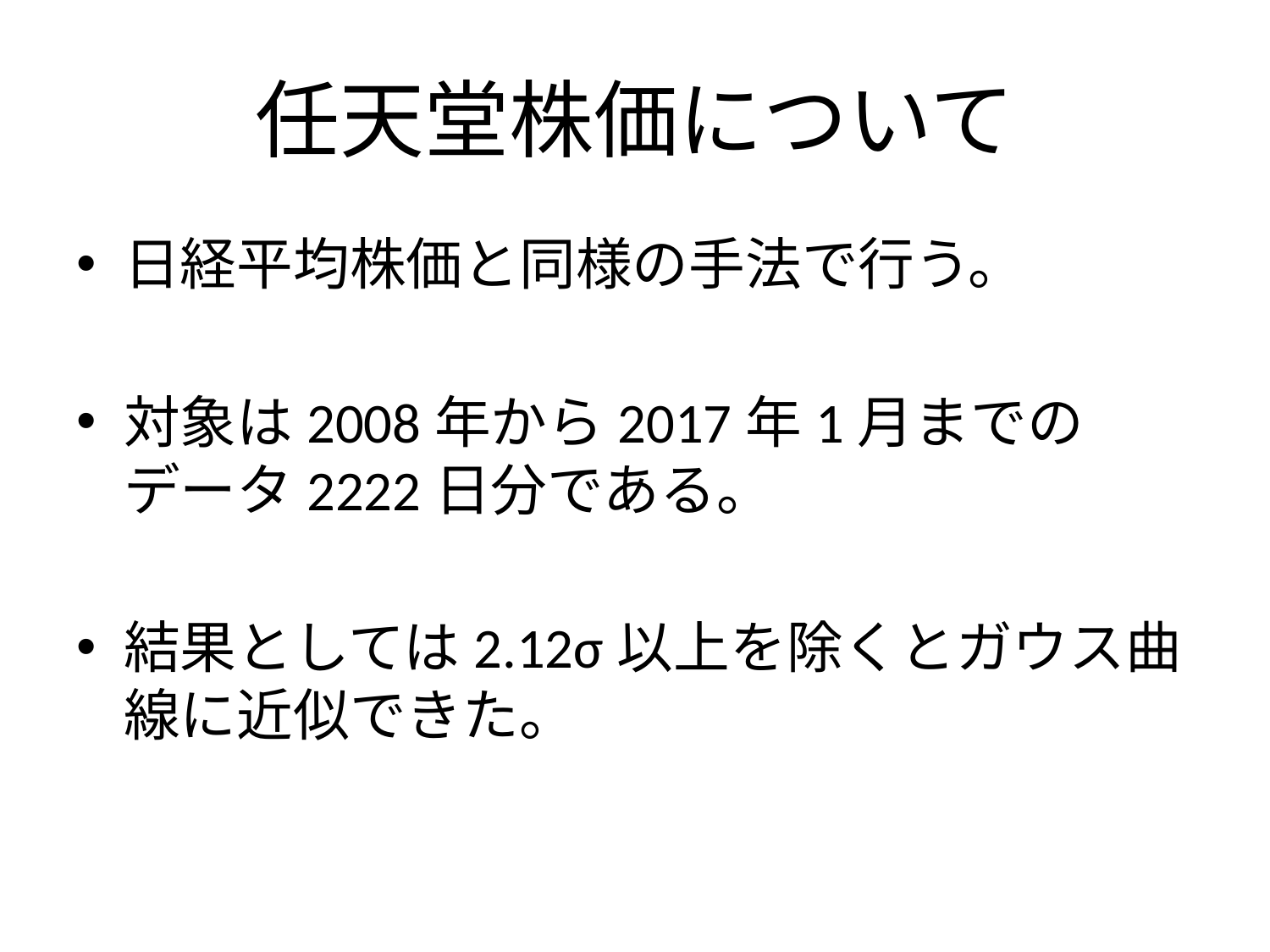

# 任天堂株価について
日経平均株価と同様の手法で行う。

対象は2008年から2017年1月までのデータ2222日分である。

結果としては2.12σ以上を除くとガウス曲線に近似できた。